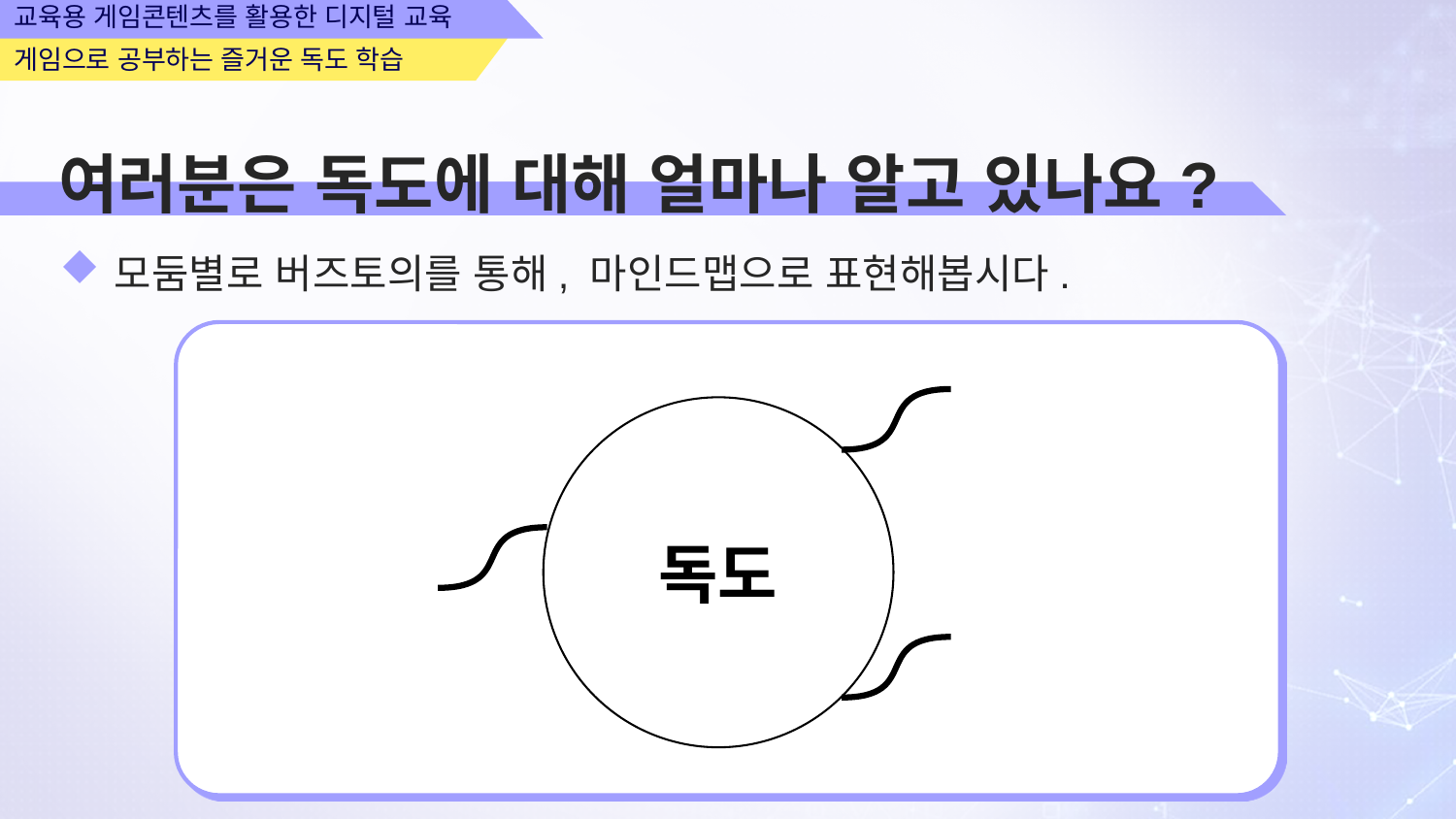

여러분은 독도에 대해 얼마나 알고 있나요?

모둠별로 버즈토의를 통해, 마인드맵으로 표현해봅시다.

독도